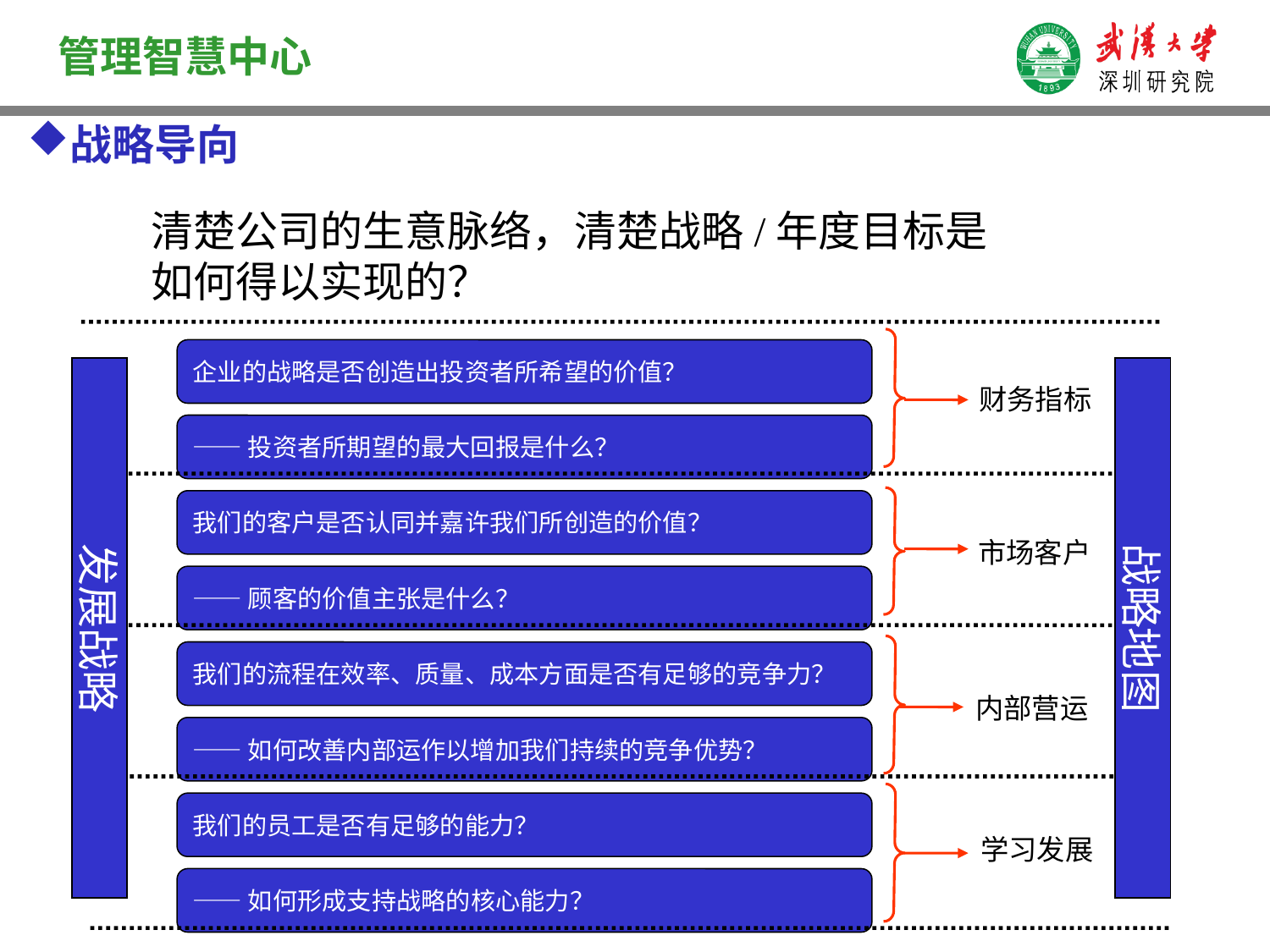

战略导向
清楚公司的生意脉络，清楚战略/年度目标是如何得以实现的？

企业的战略是否创造出投资者所希望的价值？
——投资者所期望的最大回报是什么？
我们的客户是否认同并嘉许我们所创造的价值？
——顾客的价值主张是什么？
我们的流程在效率、质量、成本方面是否有足够的竞争力？
——如何改善内部运作以增加我们持续的竞争优势？
我们的员工是否有足够的能力？
——如何形成支持战略的核心能力？
发展战略
战略地图
财务指标

市场客户

内部营运

学习发展